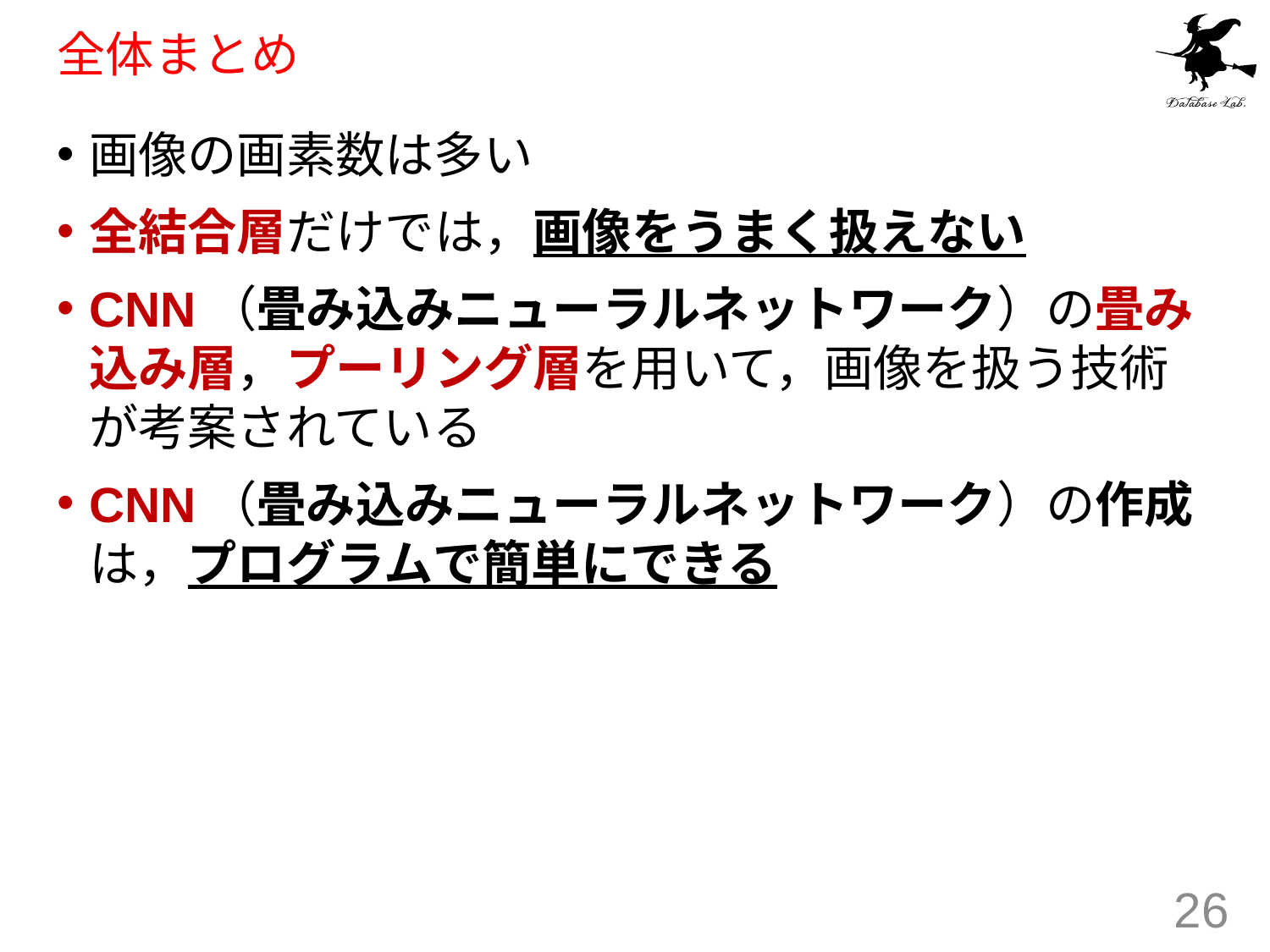

# 全体まとめ
画像の画素数は多い
全結合層だけでは，画像をうまく扱えない
CNN（畳み込みニューラルネットワーク）の畳み込み層，プーリング層を用いて，画像を扱う技術が考案されている
CNN（畳み込みニューラルネットワーク）の作成は，プログラムで簡単にできる
26